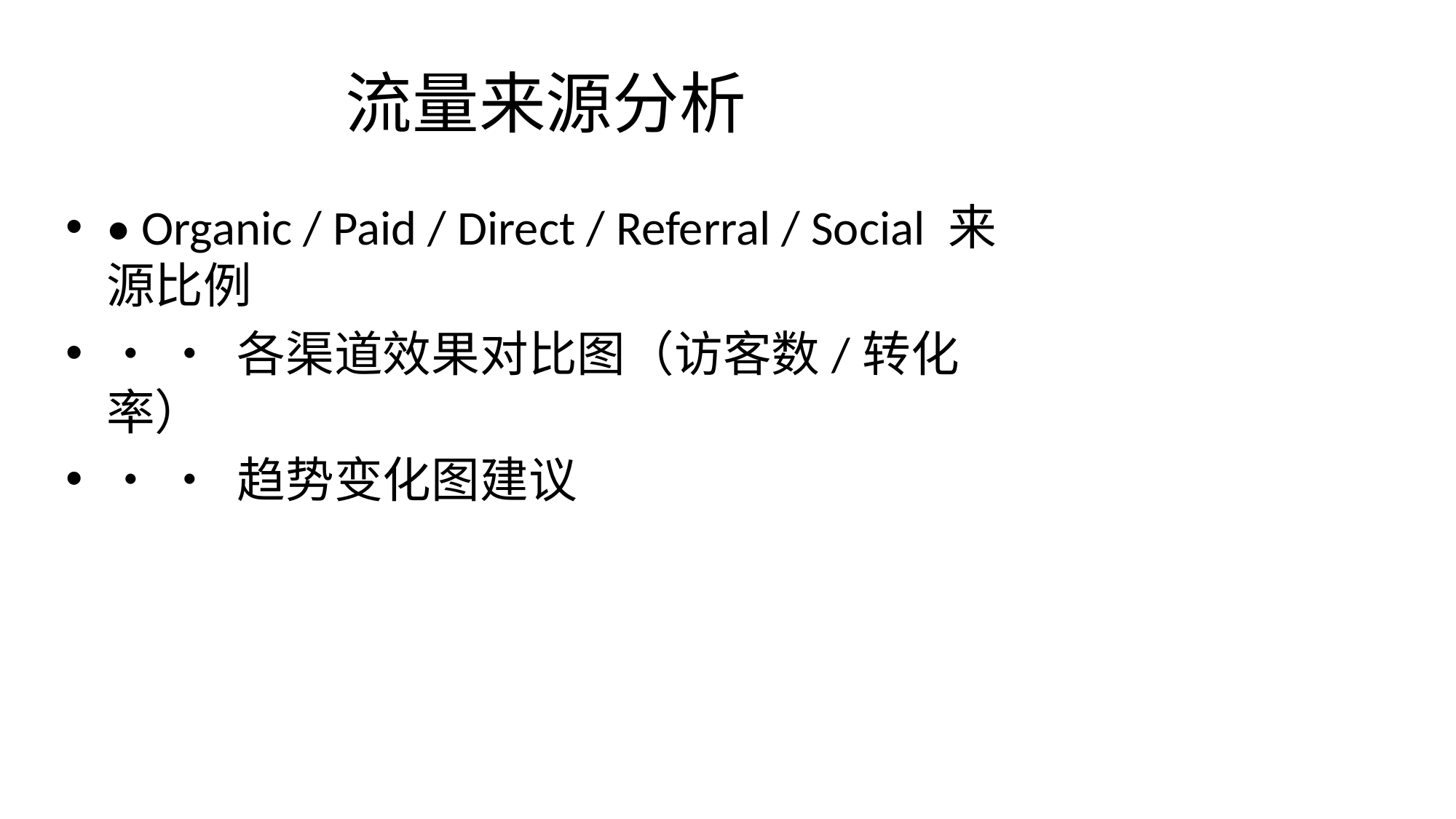

# 流量来源分析
• Organic / Paid / Direct / Referral / Social 来源比例
• • 各渠道效果对比图（访客数/转化率）
• • 趋势变化图建议